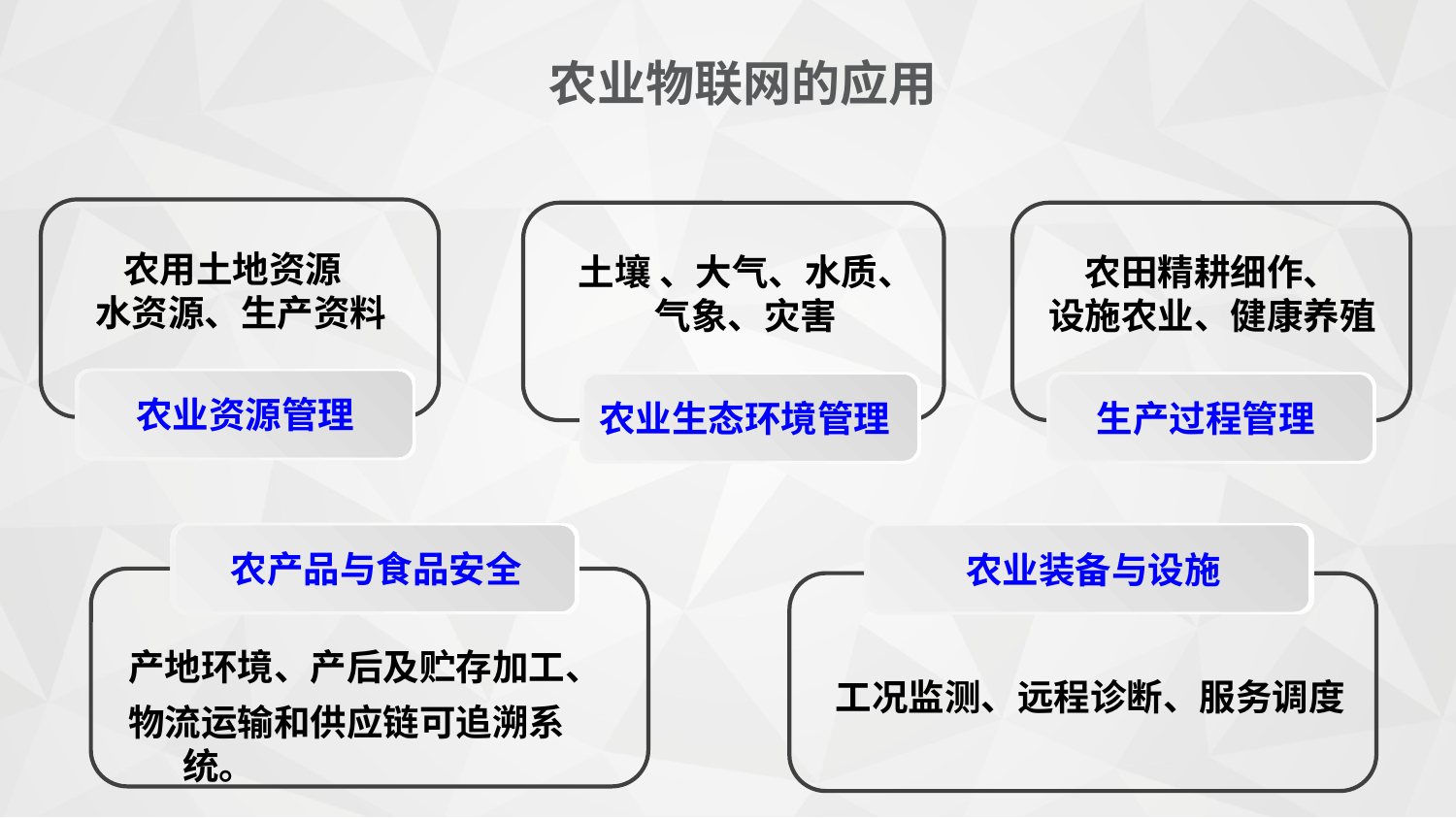

农业物联网的应用

农用土地资源
水资源、生产资料
土壤 、大气、水质、
气象、灾害
农田精耕细作、
设施农业、健康养殖

农业资源管理

农业生态环境管理

生产过程管理

农产品与食品安全

农业装备与设施

产地环境、产后及贮存加工、
物流运输和供应链可追溯系统。
工况监测、远程诊断、服务调度